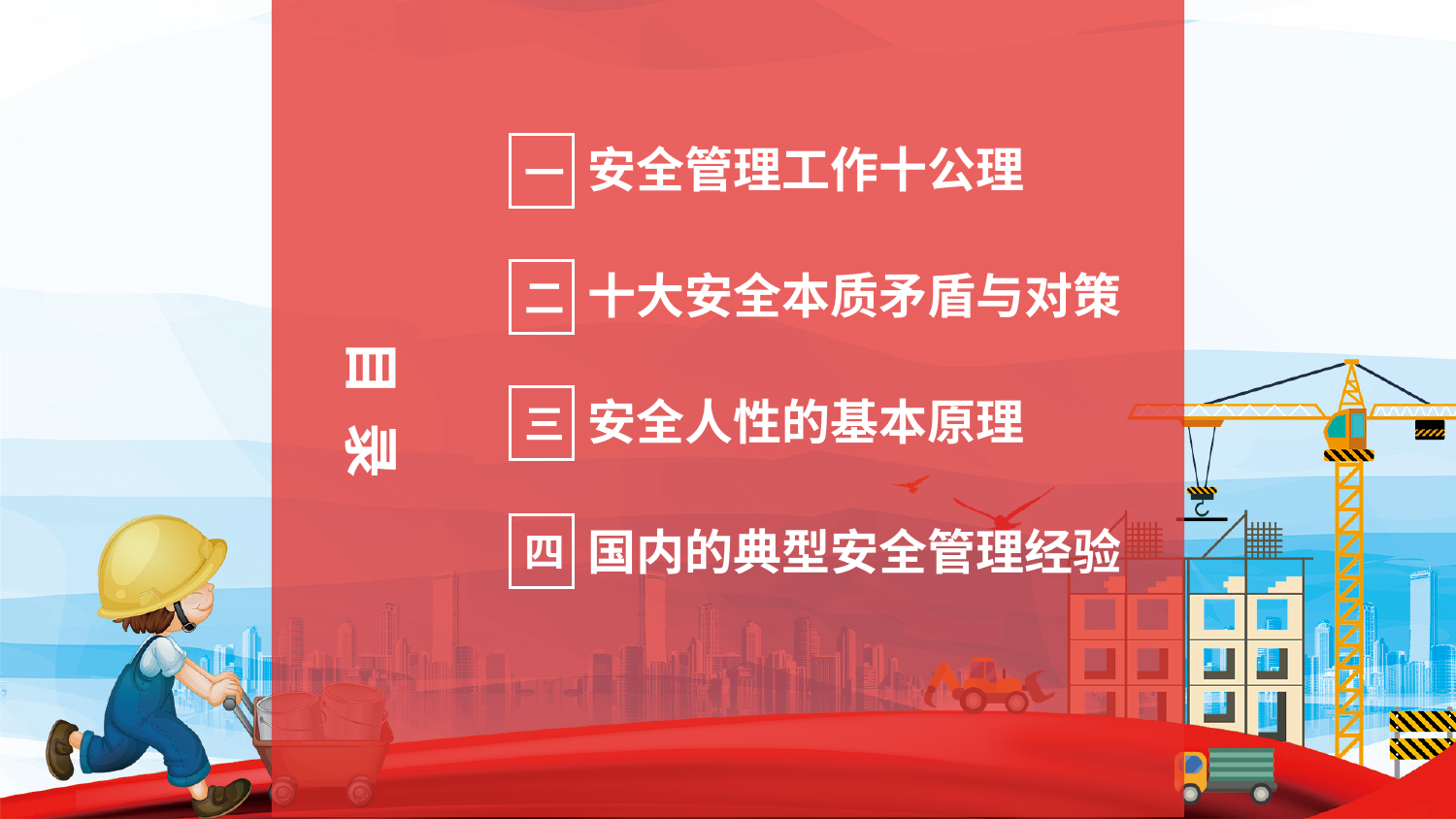

安全管理工作十公理
一
十大安全本质矛盾与对策
二
安全人性的基本原理
三
国内的典型安全管理经验
四
目  录